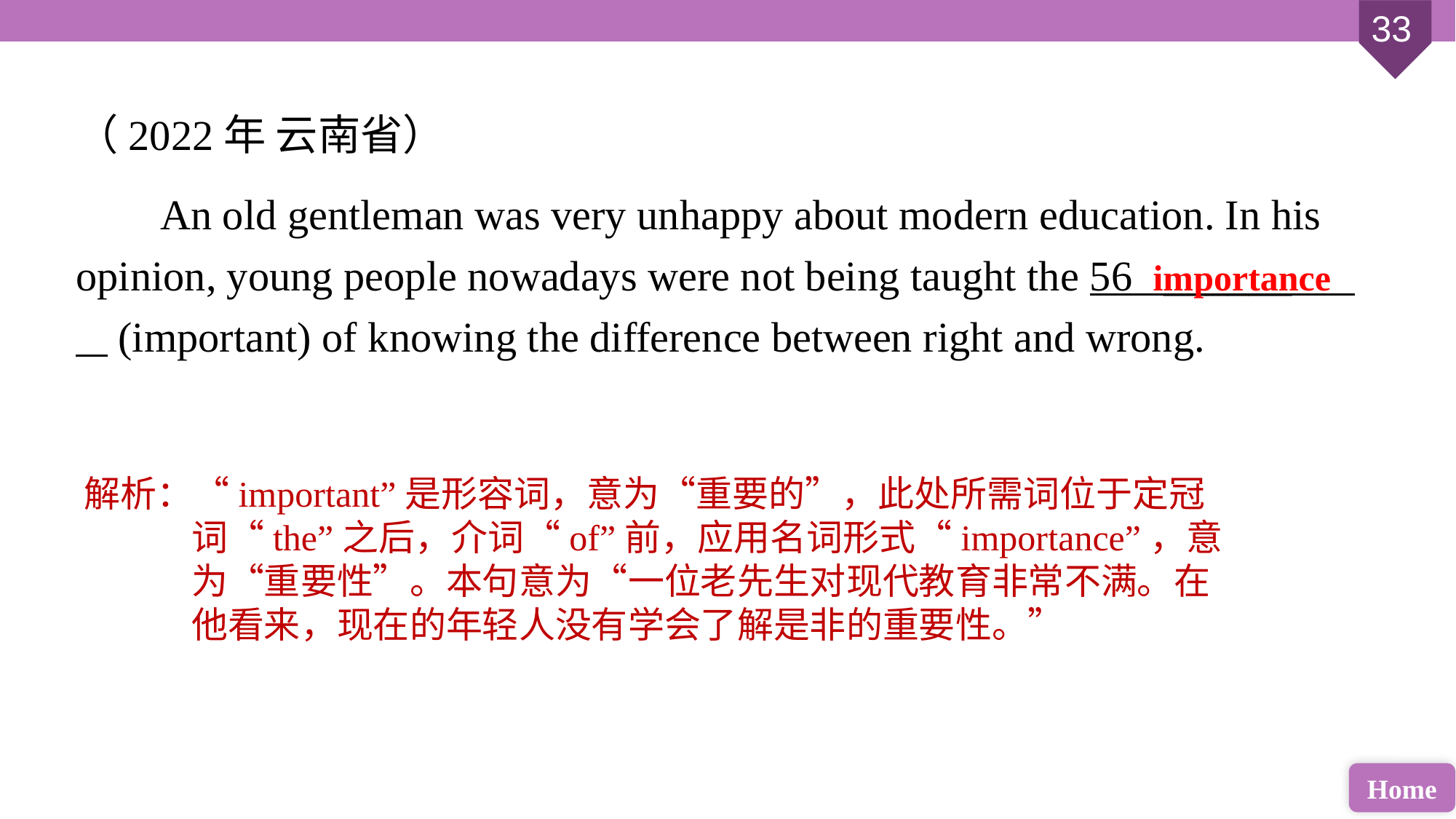

（2022年 云南省）
        An old gentleman was very unhappy about modern education. In his opinion, young people nowadays were not being taught the 56   ______           (important) of knowing the difference between right and wrong.
importance
解析：“important”是形容词，意为“重要的”，此处所需词位于定冠词“the”之后，介词“of”前，应用名词形式“importance”，意为“重要性”。本句意为“一位老先生对现代教育非常不满。在他看来，现在的年轻人没有学会了解是非的重要性。”